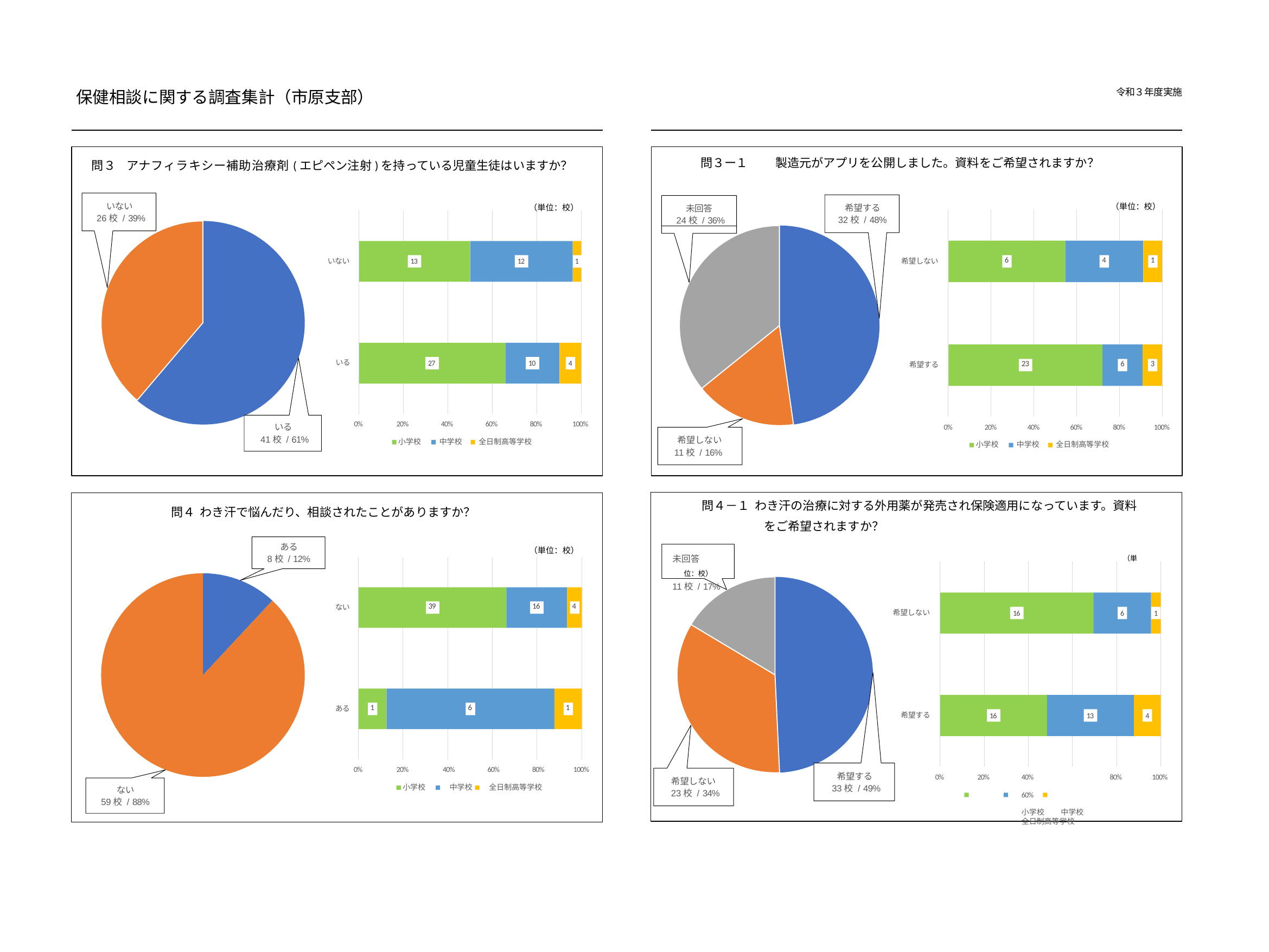

令和３年度実施
保健相談に関する調査集計（市原支部）

問３ー１
製造元がアプリを公開しました。資料をご希望されますか？
問３   アナフィラキシー補助治療剤(エピペン注射)を持っている児童生徒はいますか？

未回答
24校 / 36%
いない
26校 / 39%
（単位：校）
希望する
32校 / 48%
（単位：校）
|  |  |  |  |  |  |  |  |
| --- | --- | --- | --- | --- | --- | --- | --- |
| 6 |  |  | 4 |  |  |  | 1 |
|  |  |  |  |  |  |  |  |
| 23 |  |  |  |  | 6 |  | 3 |
|  |  |  |  |  |  |  |  |

いない
希望しない
13
12
1

いる
27
10
4

希望する
0%
100%
20%	40%	60%	80%
小学校	中学校	全日制高等学校

いる
41校 / 61%
0%
20%
40%
60%
80%
100%
希望しない
11校 / 16%
小学校	中学校	全日制高等学校

問４－１  わき汗の治療に対する外用薬が発売され保険適用になっています。資料をご希望されますか？
未回答	（単位：校）
11校 / 17%

問４  わき汗で悩んだり、相談されたことがありますか？

ある
8校 / 12%
（単位：校）

|  |  |  |  |  |  |  |  |  |
| --- | --- | --- | --- | --- | --- | --- | --- | --- |
| 39 |  |  |  |  | 16 |  |  | 4 |
|  |  |  |  |  |  |  |  |  |
| 1 | 6 |  |  |  |  |  | 1 |  |
|  |  |  |  |  |  |  |  |  |

ない
希望しない
16
6
1

ある
希望する
16
13
4

0%
100%
20%	40%	60%	80%
小学校	中学校	全日制高等学校
希望する
33校 / 49%

0%
20%
80%
100%
40%	60%
小学校	中学校	全日制高等学校
希望しない
23校 / 34%
ない
59校 / 88%